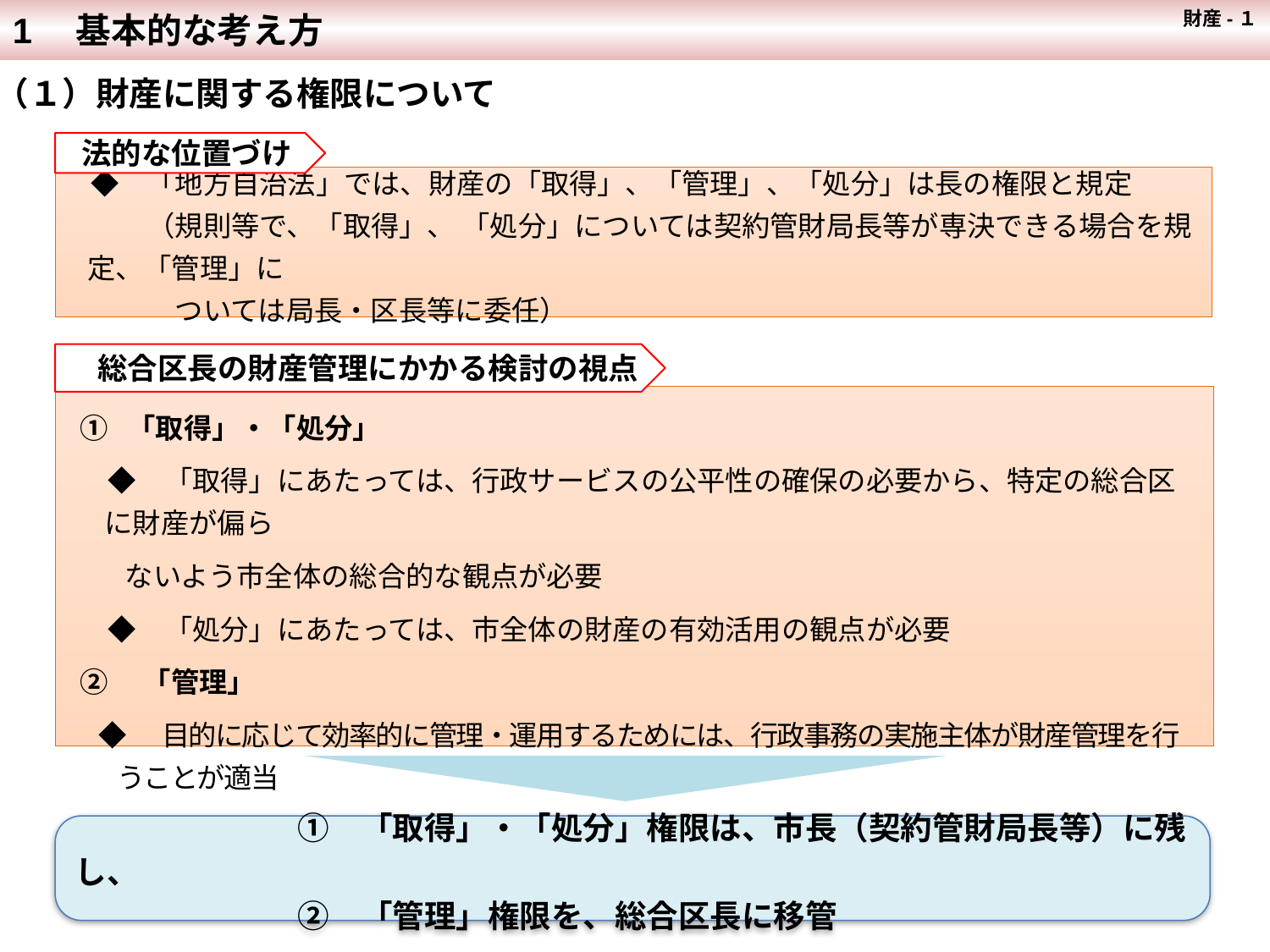

財産-１
1　基本的な考え方
（１）財産に関する権限について
 法的な位置づけ
　◆　「地方自治法」では、財産の「取得」、「管理」、「処分」は長の権限と規定
　　　（規則等で、「取得」、 「処分」については契約管財局長等が専決できる場合を規定、「管理」に
　　　　ついては局長・区長等に委任）
　総合区長の財産管理にかかる検討の視点
①  「取得」・「処分」
　◆　「取得」にあたっては、行政サービスの公平性の確保の必要から、特定の総合区に財産が偏ら
      ないよう市全体の総合的な観点が必要
　◆　「処分」にあたっては、市全体の財産の有効活用の観点が必要
②　「管理」
 ◆　目的に応じて効率的に管理・運用するためには、行政事務の実施主体が財産管理を行うことが適当

　　　　　　　①　「取得」・「処分」権限は、市長（契約管財局長等）に残し、
　　　　　　　②　「管理」権限を、総合区長に移管